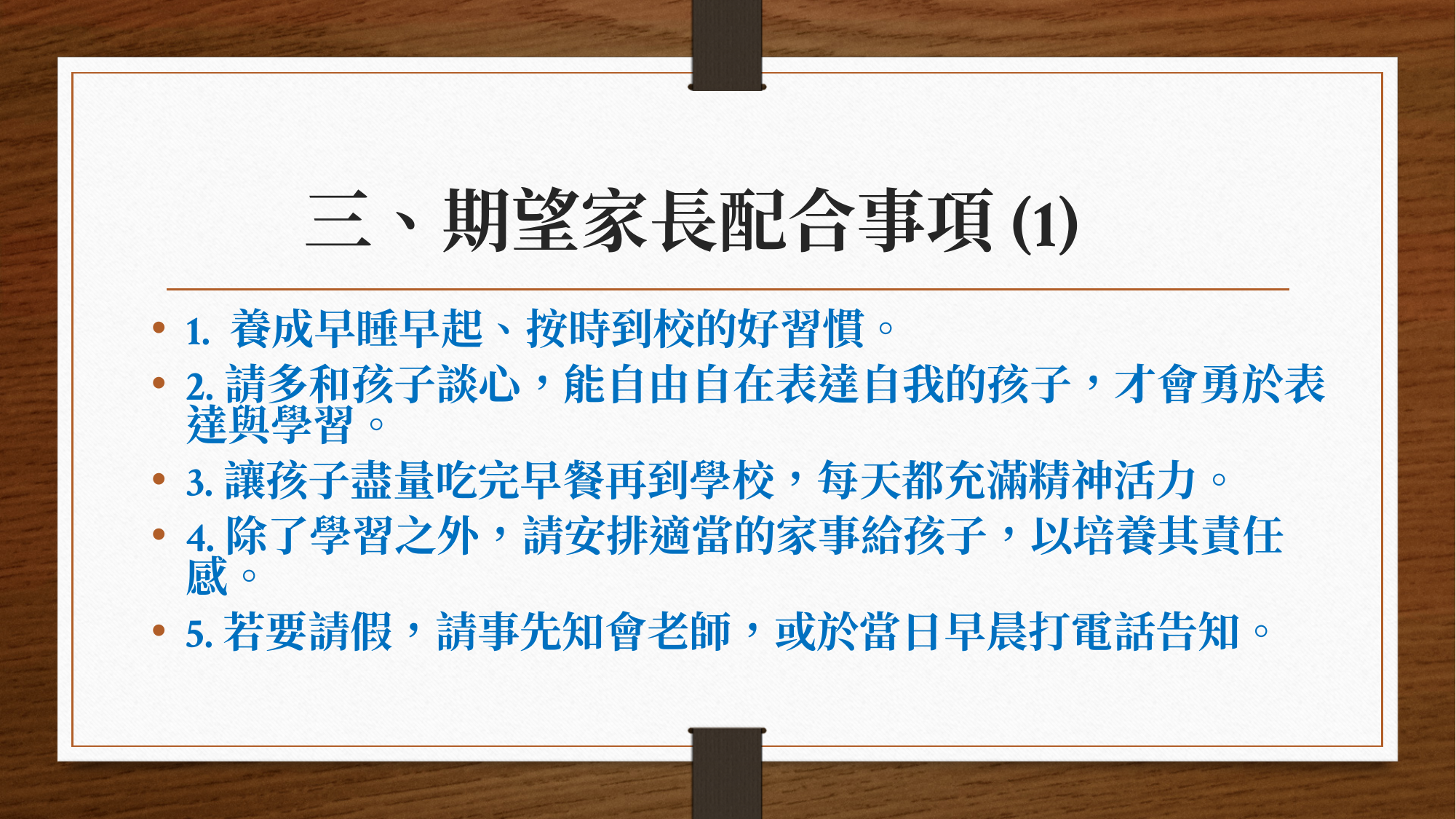

# 三、期望家長配合事項(1)
1. 養成早睡早起、按時到校的好習慣。
2.請多和孩子談心，能自由自在表達自我的孩子，才會勇於表達與學習。
3.讓孩子盡量吃完早餐再到學校，每天都充滿精神活力。
4.除了學習之外，請安排適當的家事給孩子，以培養其責任感。
5.若要請假，請事先知會老師，或於當日早晨打電話告知。